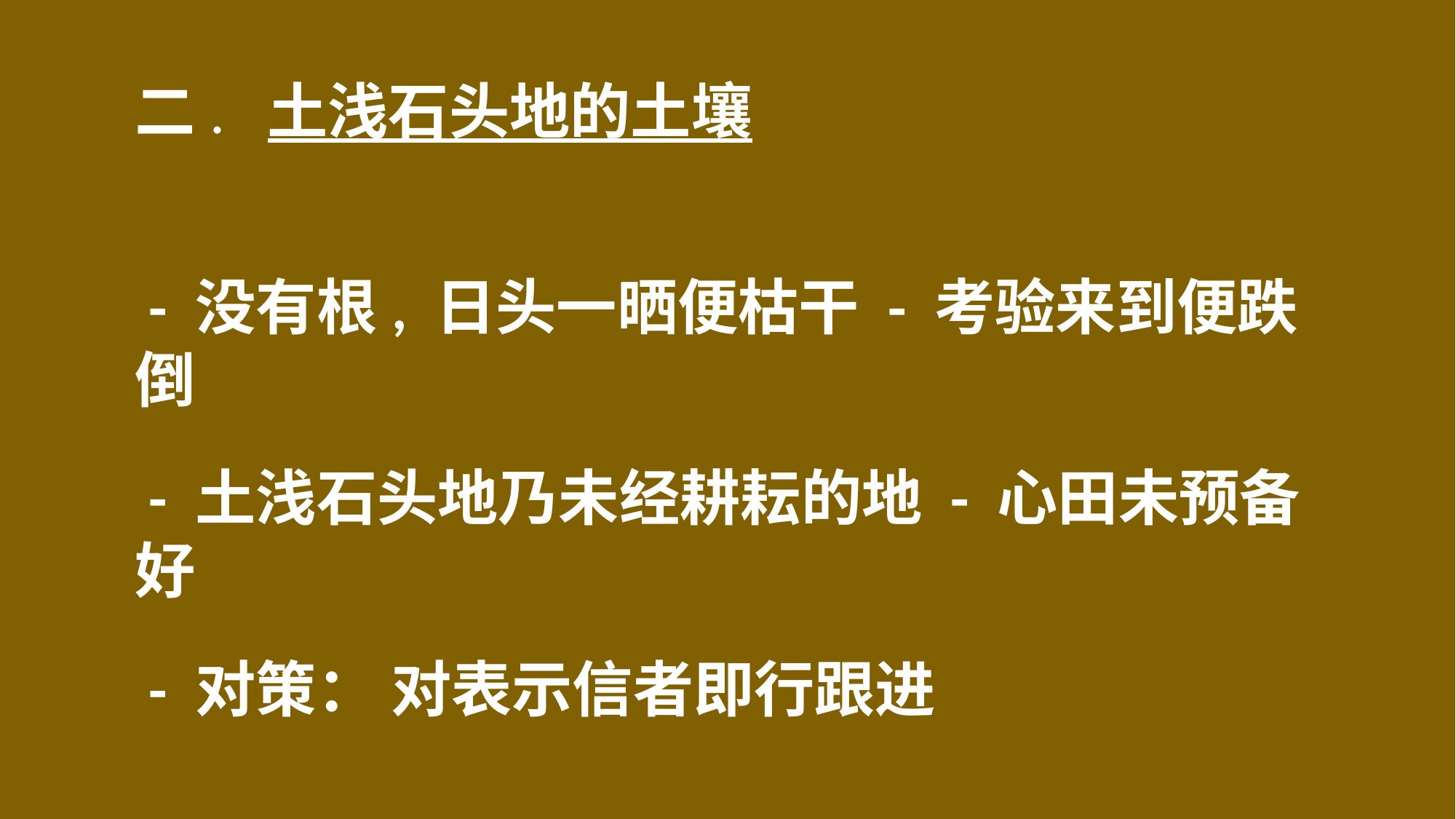

# 二.  土浅石头地的土壤

 - 没有根, 日头一晒便枯干 - 考验来到便跌倒
 - 土浅石头地乃未经耕耘的地 - 心田未预备好
 - 对策： 对表示信者即行跟进